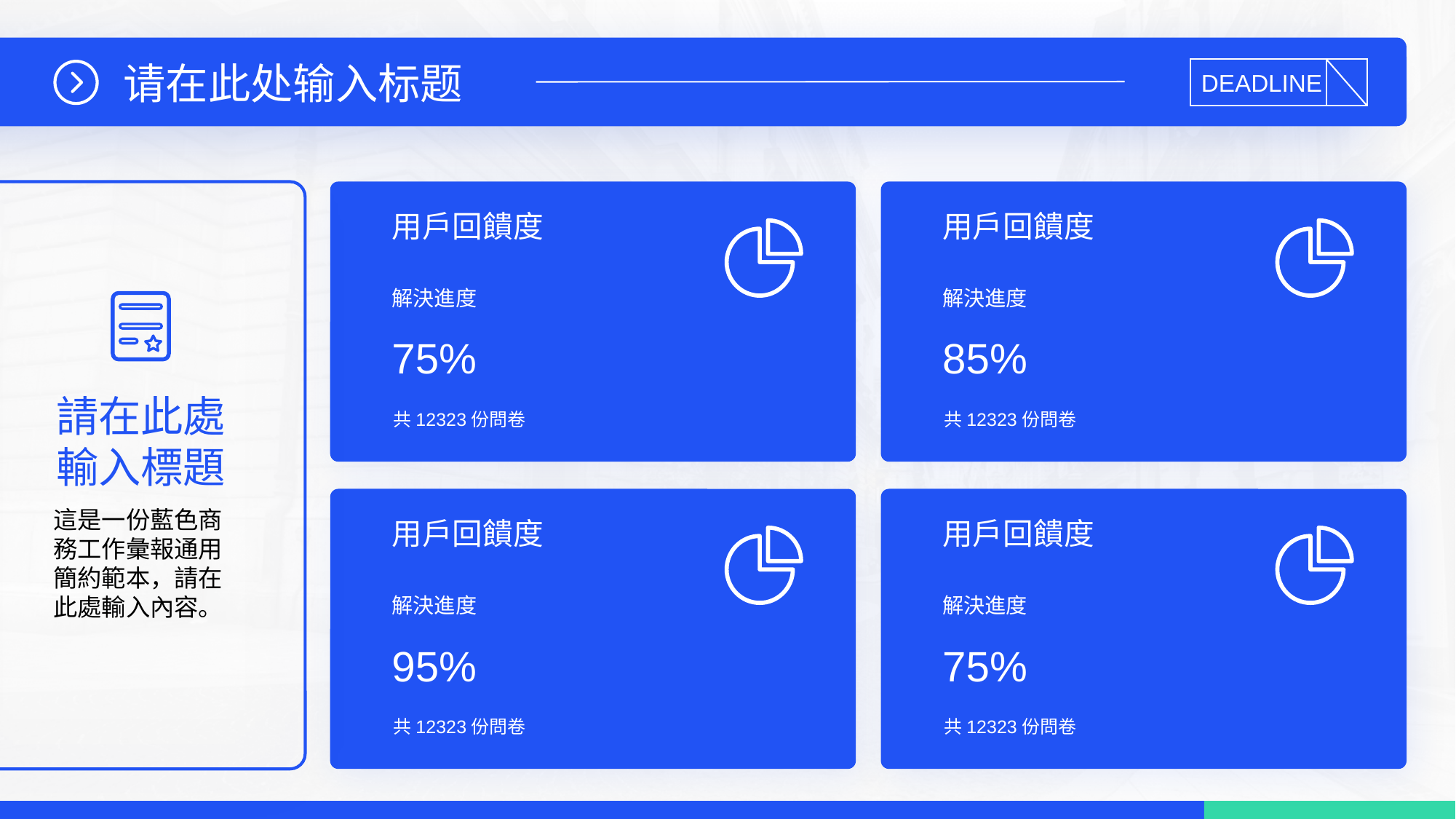

用戶回饋度
解決進度
75%
共12323份問卷

用戶回饋度
解決進度
85%
共12323份問卷

請在此處
輸入標題

用戶回饋度
解決進度
95%
共12323份問卷

用戶回饋度
解決進度
75%
共12323份問卷

這是一份藍色商務工作彙報通用簡約範本，請在此處輸入內容。